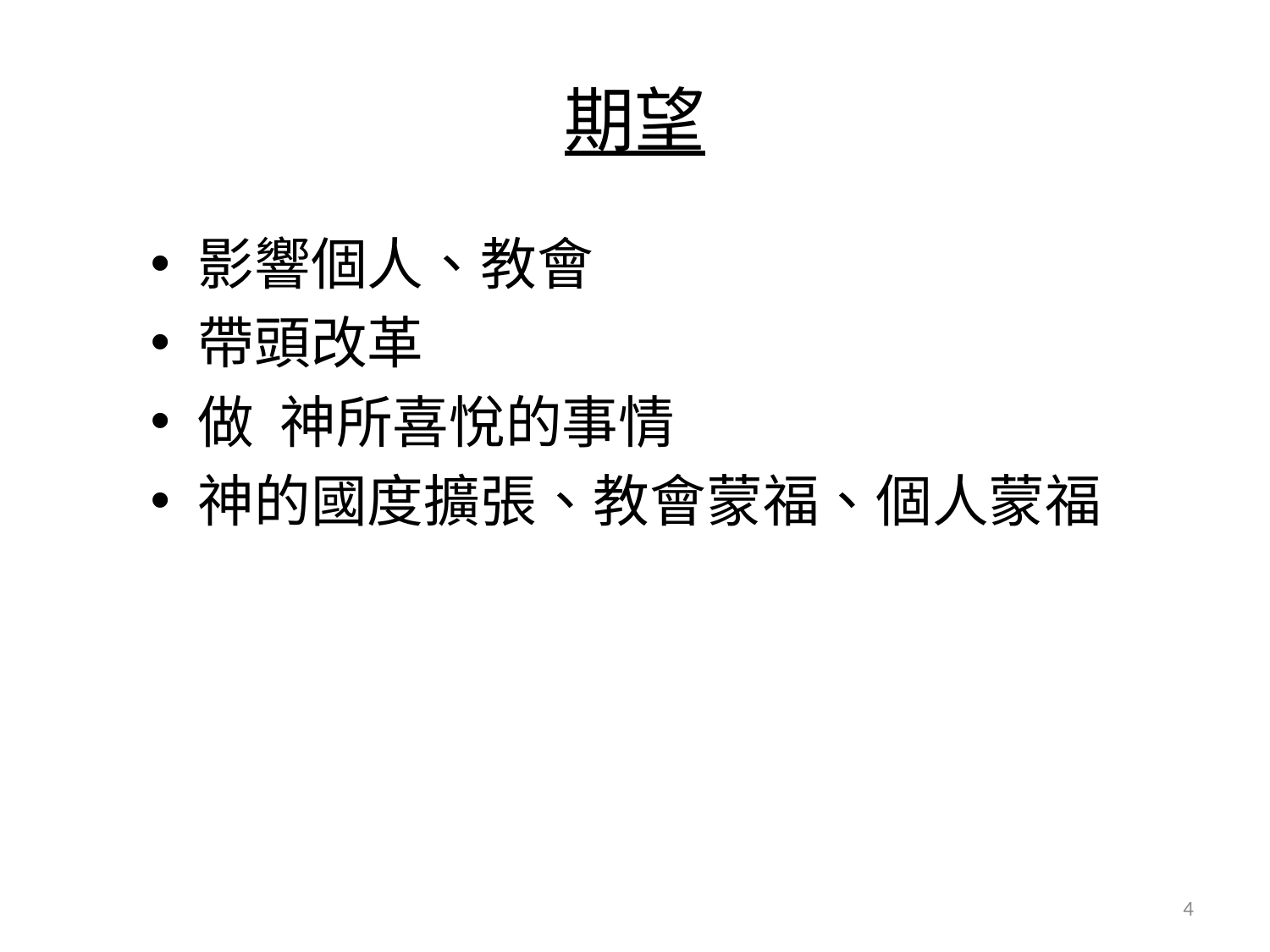

# 期望
影響個人、教會
帶頭改革
做  神所喜悅的事情
神的國度擴張、教會蒙福、個人蒙福
4